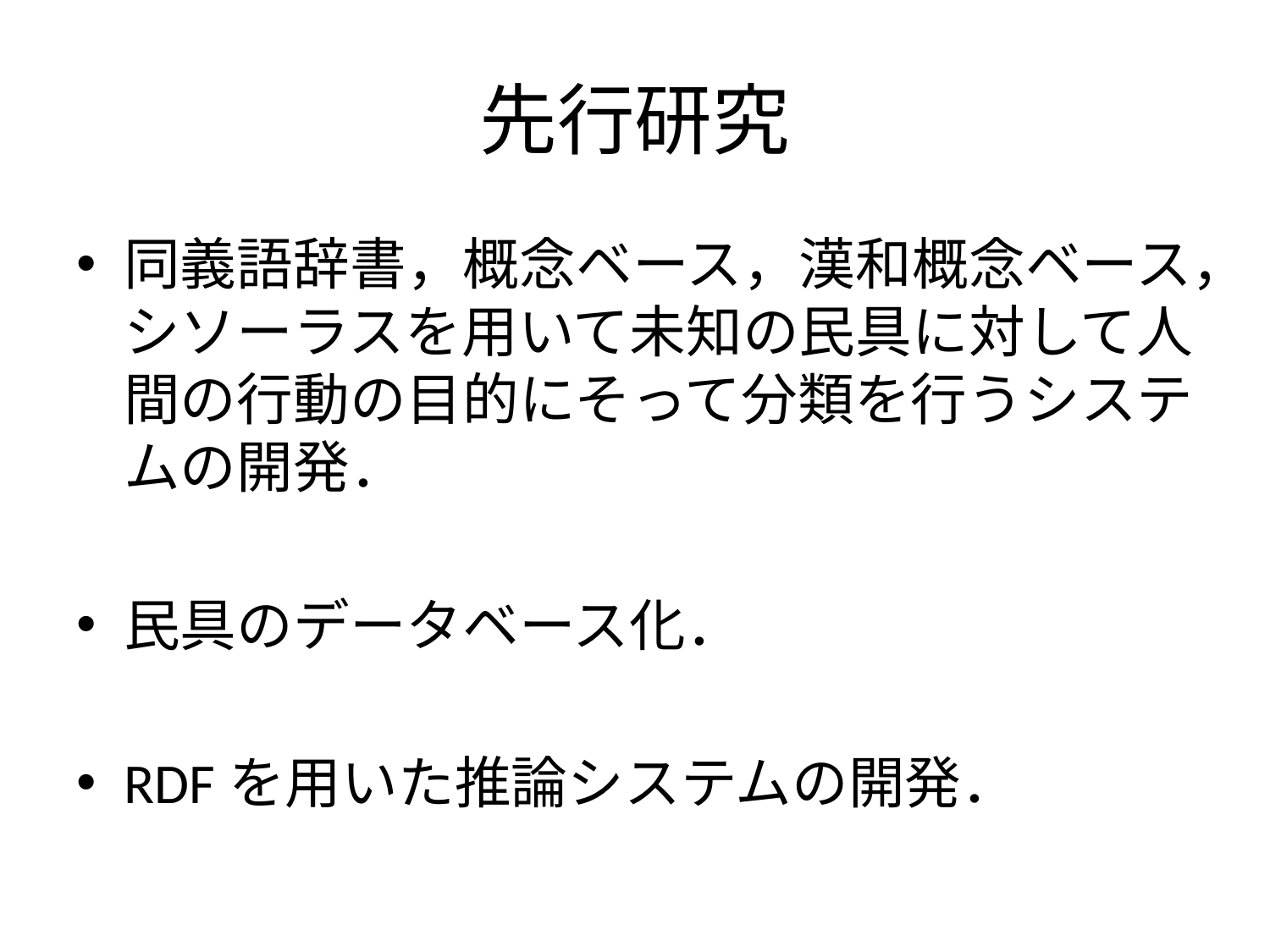

# 先行研究
同義語辞書，概念ベース，漢和概念ベース，シソーラスを用いて未知の民具に対して人間の行動の目的にそって分類を行うシステムの開発．

民具のデータベース化．

RDFを用いた推論システムの開発．